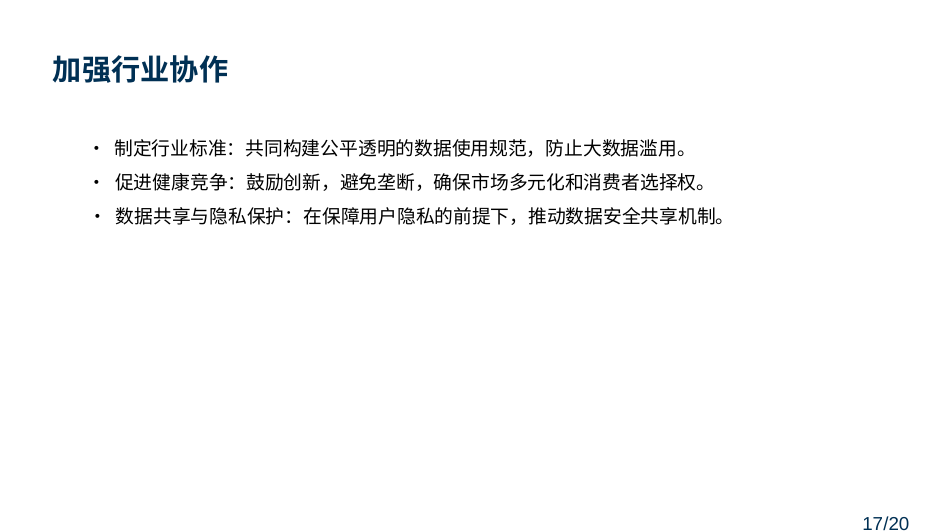

加强行业协作
• 制定行业标准：共同构建公平透明的数据使用规范，防止大数据滥用。
• 促进健康竞争：鼓励创新，避免垄断，确保市场多元化和消费者选择权。
• 数据共享与隐私保护：在保障用户隐私的前提下，推动数据安全共享机制。
17/20